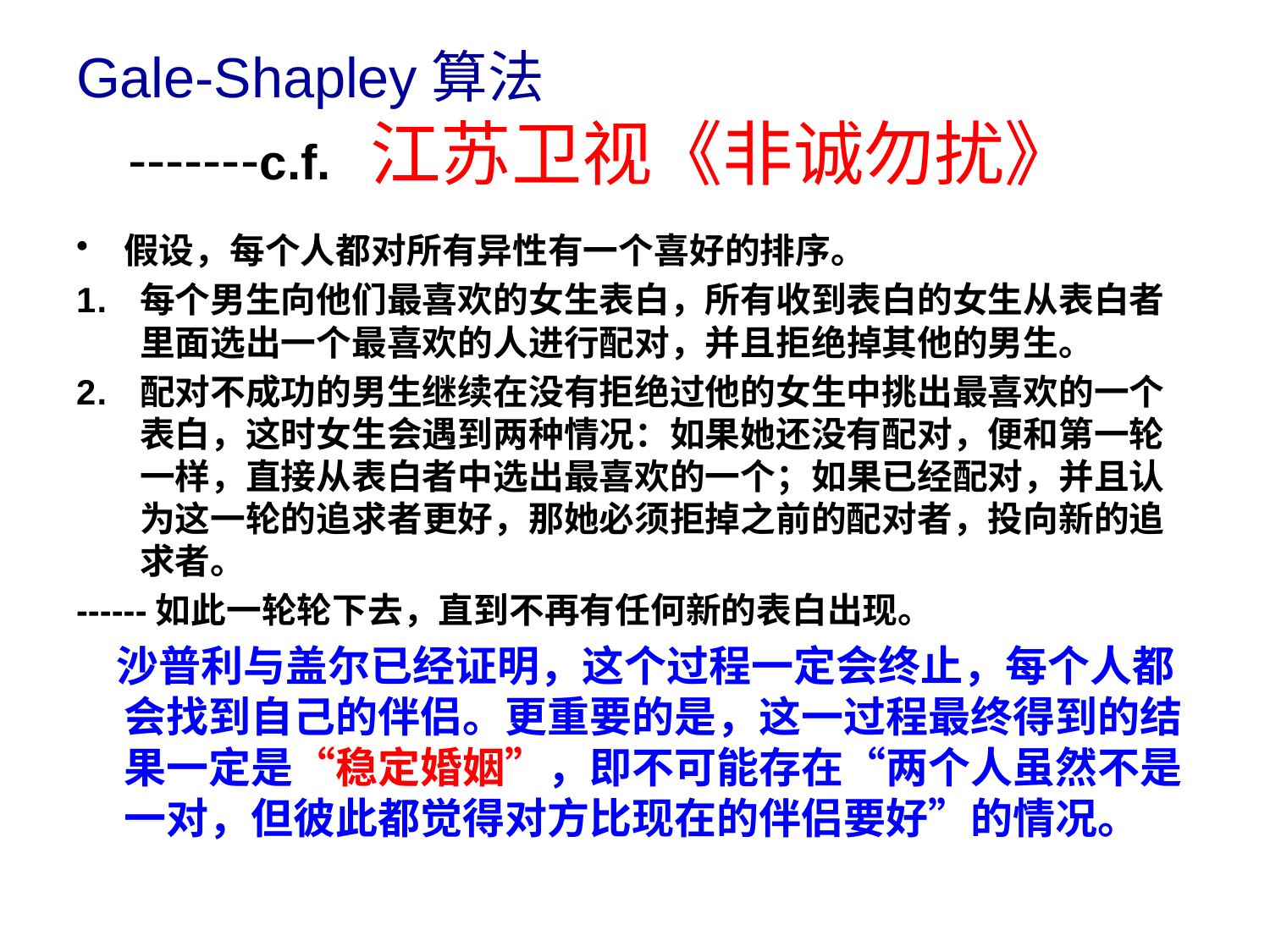

# Gale-Shapley算法 -------c.f.  江苏卫视《非诚勿扰》
假设，每个人都对所有异性有一个喜好的排序。
每个男生向他们最喜欢的女生表白，所有收到表白的女生从表白者里面选出一个最喜欢的人进行配对，并且拒绝掉其他的男生。
配对不成功的男生继续在没有拒绝过他的女生中挑出最喜欢的一个表白，这时女生会遇到两种情况：如果她还没有配对，便和第一轮一样，直接从表白者中选出最喜欢的一个；如果已经配对，并且认为这一轮的追求者更好，那她必须拒掉之前的配对者，投向新的追求者。
------如此一轮轮下去，直到不再有任何新的表白出现。
    沙普利与盖尔已经证明，这个过程一定会终止，每个人都会找到自己的伴侣。更重要的是，这一过程最终得到的结果一定是“稳定婚姻”，即不可能存在“两个人虽然不是一对，但彼此都觉得对方比现在的伴侣要好”的情况。